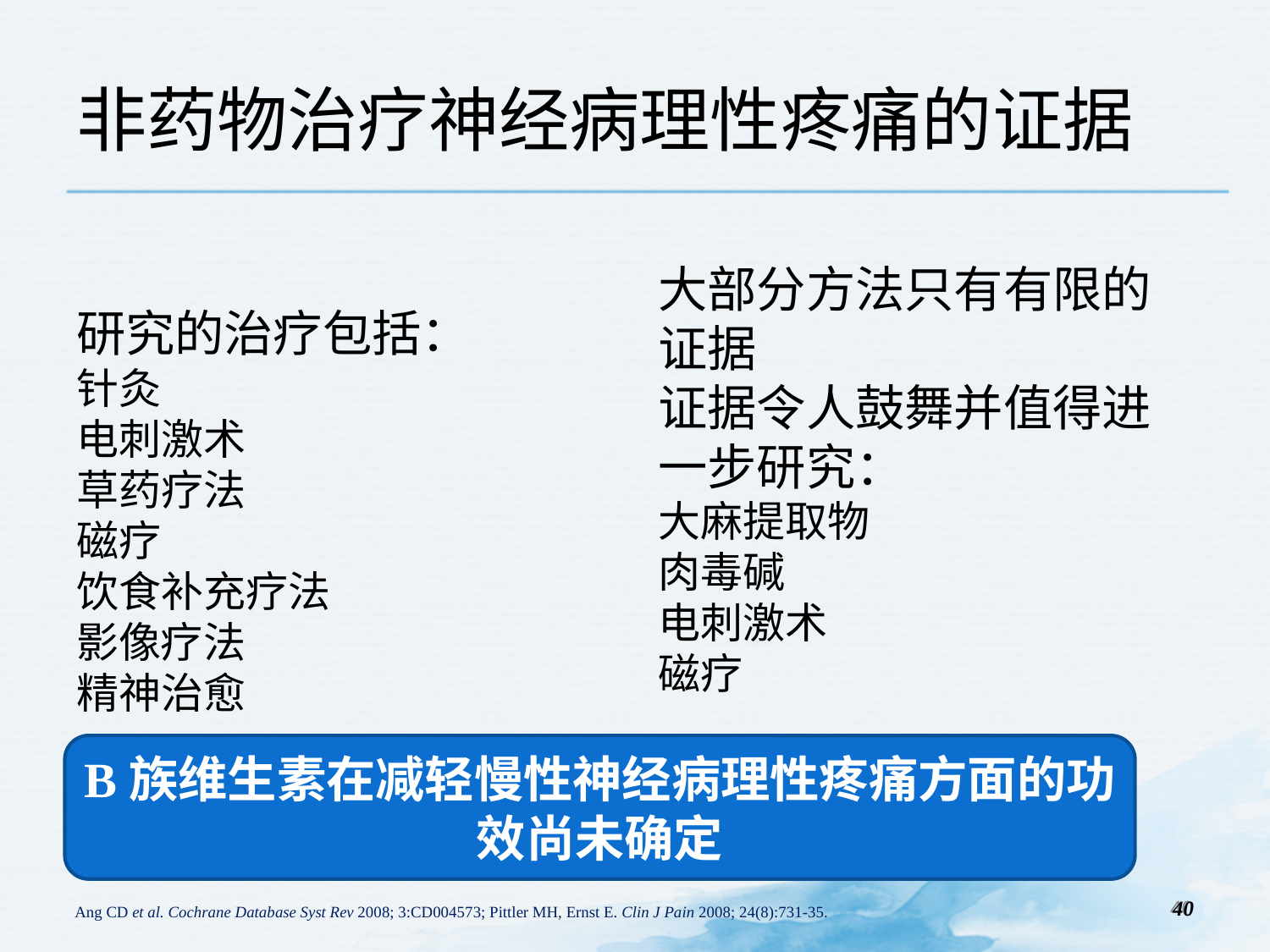

非药物治疗神经病理性疼痛的证据
大部分方法只有有限的证据
证据令人鼓舞并值得进一步研究：
大麻提取物
肉毒碱
电刺激术
磁疗

研究的治疗包括：
针灸
电刺激术
草药疗法
磁疗
饮食补充疗法
影像疗法
精神治愈
B族维生素在减轻慢性神经病理性疼痛方面的功效尚未确定
40
40
Ang CD et al. Cochrane Database Syst Rev 2008; 3:CD004573; Pittler MH, Ernst E. Clin J Pain 2008; 24(8):731-35.